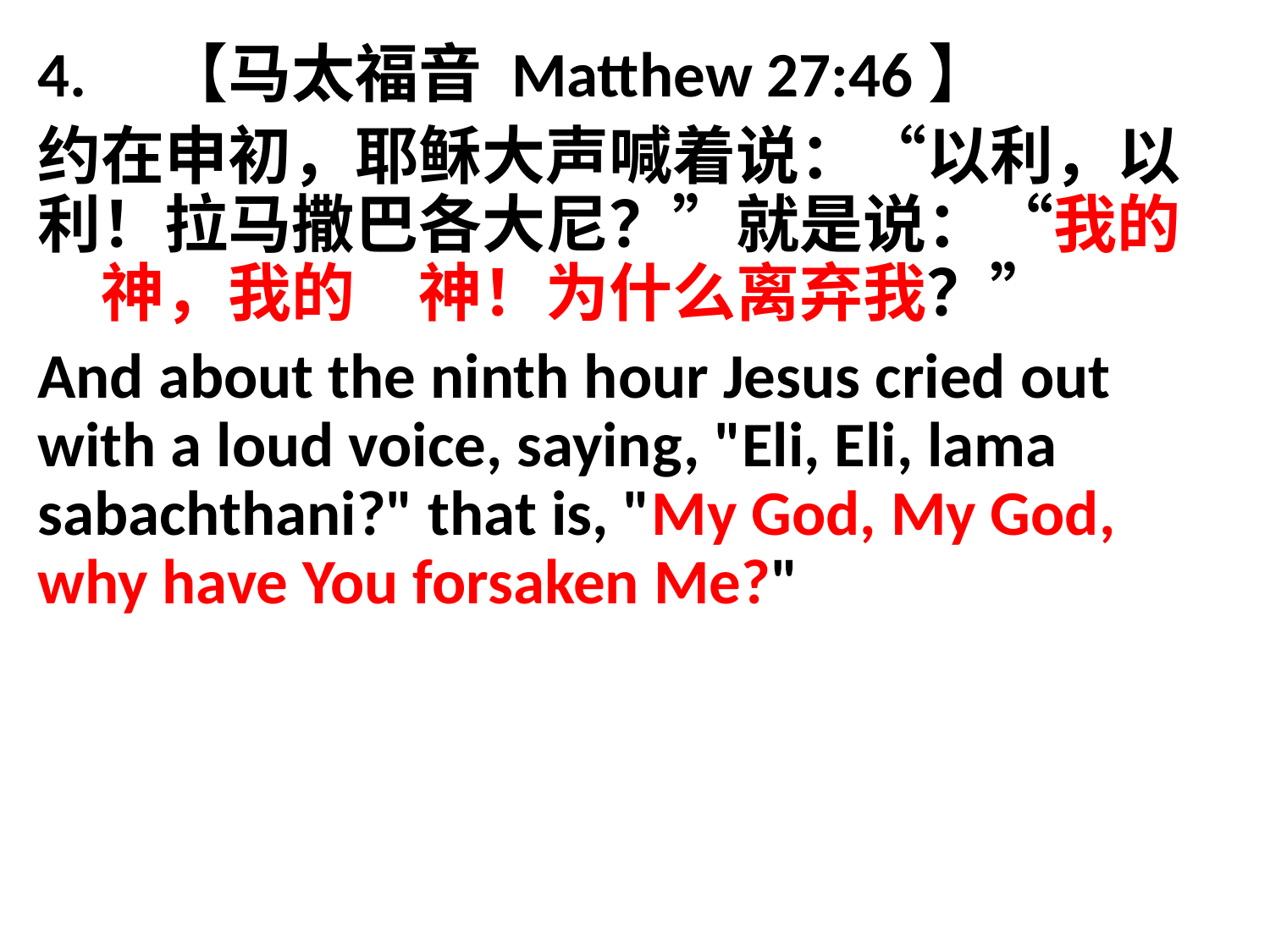

4.	【马太福音 Matthew 27:46】
约在申初，耶稣大声喊着说：“以利，以利！拉马撒巴各大尼？”就是说：“我的　神，我的　神！为什么离弃我？”
And about the ninth hour Jesus cried out with a loud voice, saying, "Eli, Eli, lama sabachthani?" that is, "My God, My God, why have You forsaken Me?"